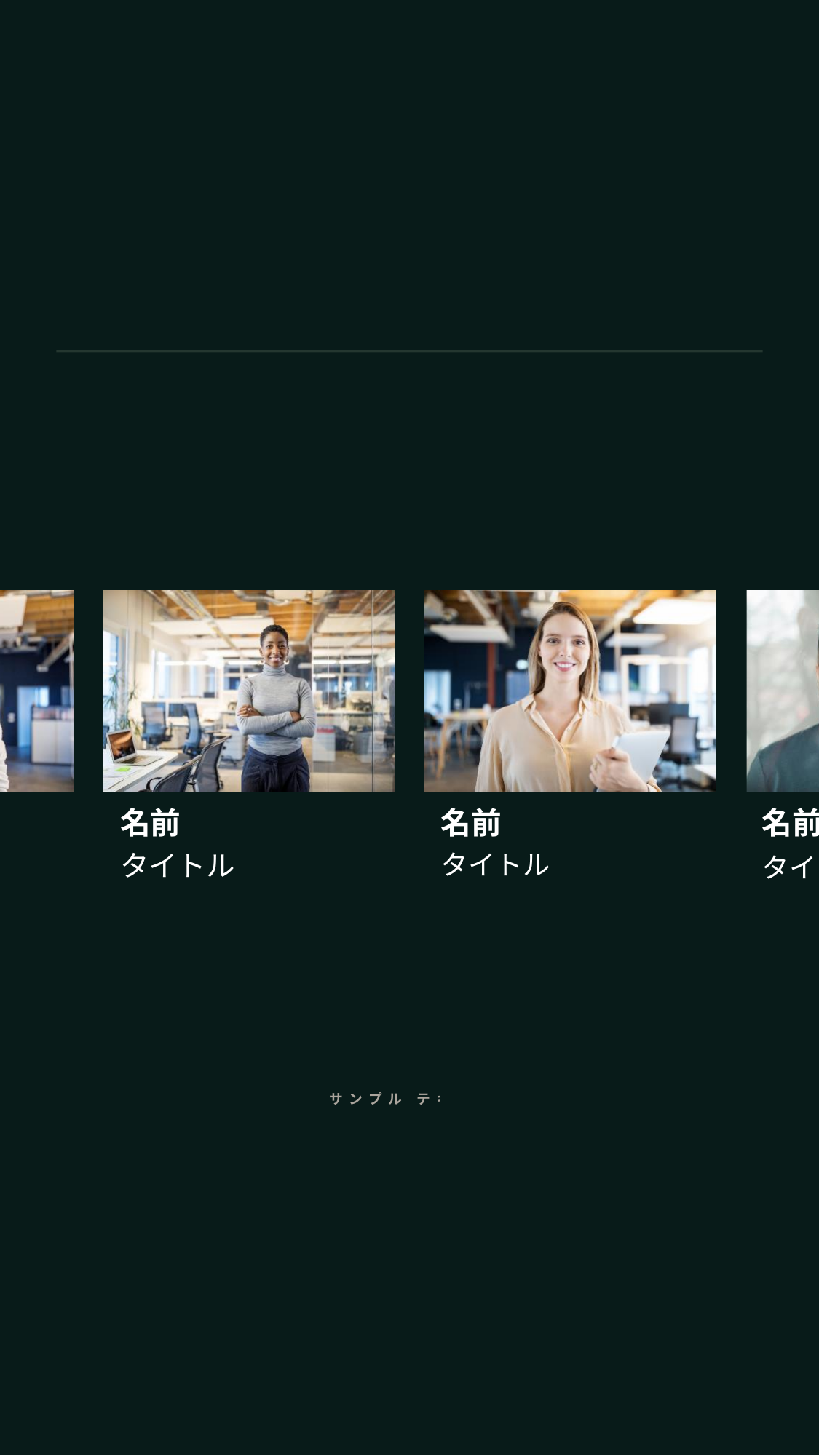

# チーム
名前
タイトル​​
名前
タイトル​​
名前
タイトル​​
名前
タイトル​​
20XX
サンプル テキスト
8